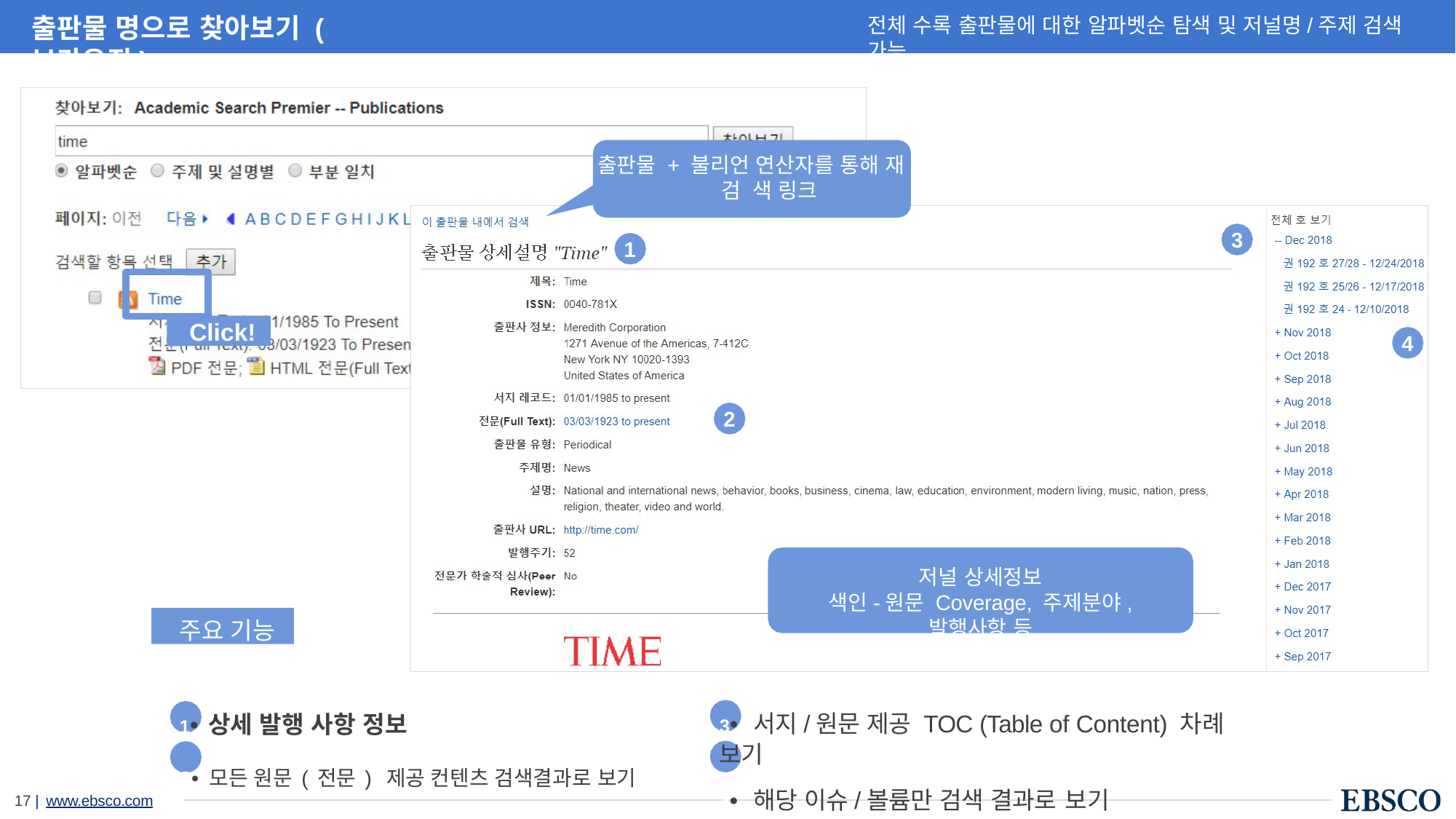

# 출판물 명으로 찾아보기 (브라우징)
전체 수록 출판물에 대한 알파벳순 탐색 및 저널명/주제 검색 가능.

출판물 + 불리언 연산자를 통해 재 검  색 링크

3

1

Click!

4

2

저널 상세정보
색인-원문 Coverage, 주제분야, 발행사항 등
주요 기능
1• 상세 발행 사항 정보
2• 모든 원문(전문) 제공 컨텐츠 검색결과로 보기
3•	서지/원문 제공 TOC (Table of Content) 차례 보기
4•	해당 이슈/볼륨만 검색 결과로 보기

17 | www.ebsco.com